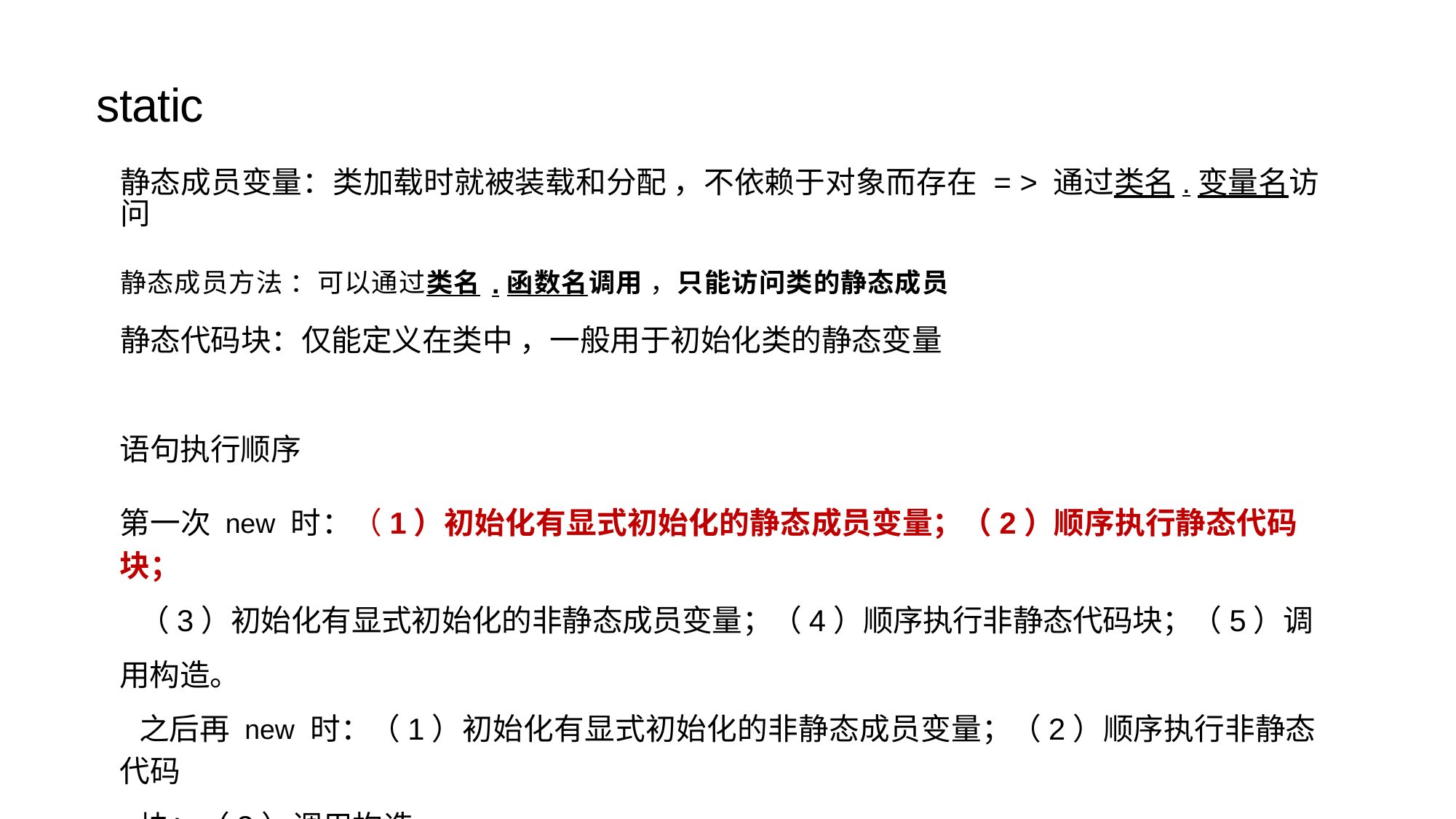

static

静态成员变量：类加载时就被装载和分配 ，不依赖于对象而存在 = > 通过类名.变量名访问
静态成员方法 ：可以通过类名.函数名调用 ，只能访问类的静态成员
静态代码块：仅能定义在类中 ，一般用于初始化类的静态变量

语句执行顺序

第一次 new 时：（1）初始化有显式初始化的静态成员变量；（2）顺序执行静态代码块；
（3）初始化有显式初始化的非静态成员变量；（4）顺序执行非静态代码块；（5）调用构造。
之后再 new 时：（1）初始化有显式初始化的非静态成员变量；（2）顺序执行非静态代码
块；（3）调用构造。